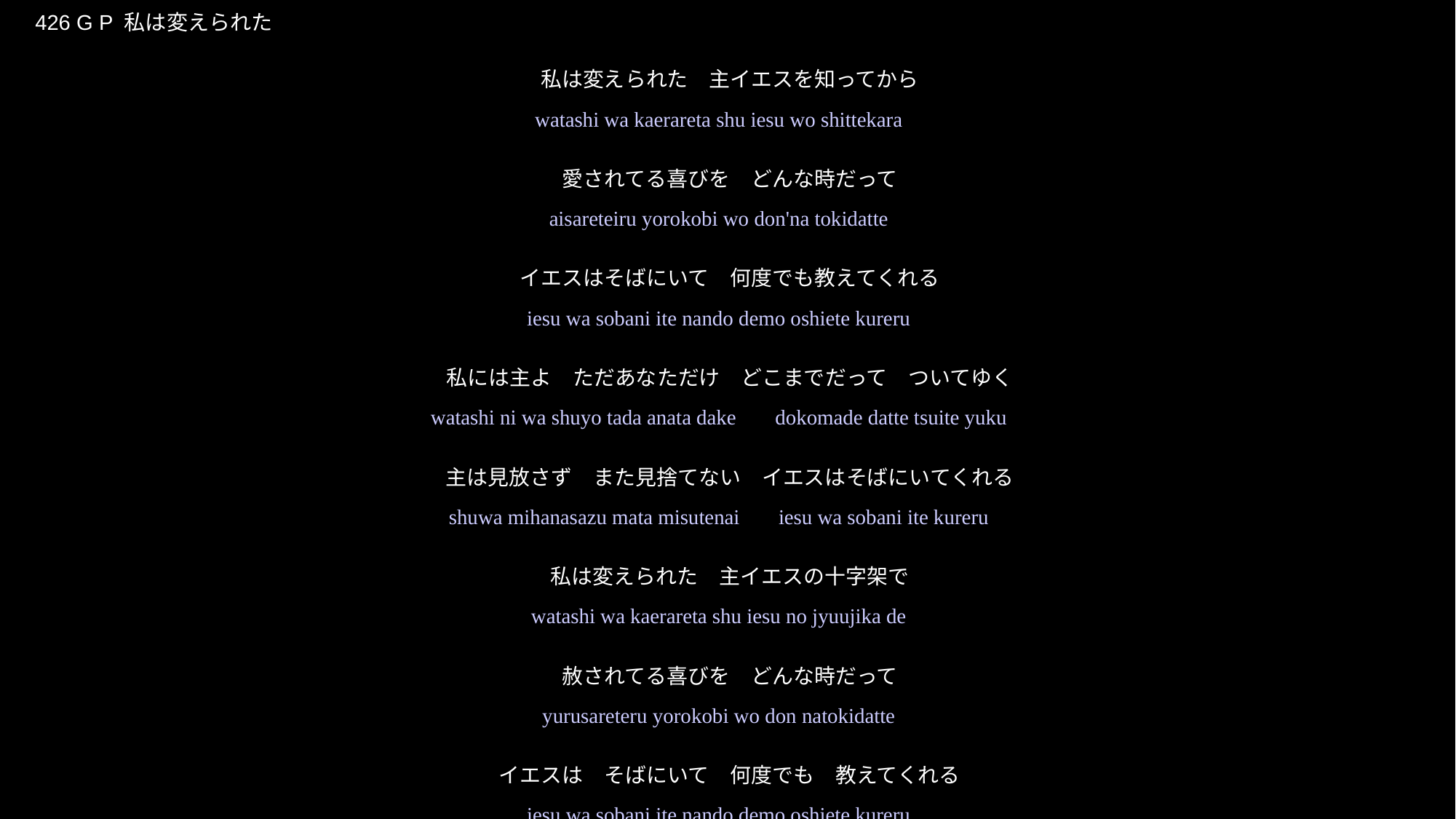

わたしはかえられたしゅいえすをしってから
★P
426 G P 私は変えられた
私は変えられた　主イエスを知ってから

愛されてる喜びを　どんな時だって

イエスはそばにいて　何度でも教えてくれる

私には主よ　ただあなただけ　どこまでだって　ついてゆく

主は見放さず　また見捨てない　イエスはそばにいてくれる

私は変えられた　主イエスの十字架で

赦されてる喜びを　どんな時だって

イエスは　そばにいて　何度でも　教えてくれる
★２
watashi wa kaerareta shu iesu wo shittekara

aisareteiru yorokobi wo don'na tokidatte

iesu wa sobani ite nando demo oshiete kureru

watashi ni wa shuyo tada anata dake　dokomade datte tsuite yuku

shuwa mihanasazu mata misutenai　iesu wa sobani ite kureru

watashi wa kaerareta shu iesu no jyuujika de

yurusareteru yorokobi wo don natokidatte

iesu wa sobani ite nando demo oshiete kureru